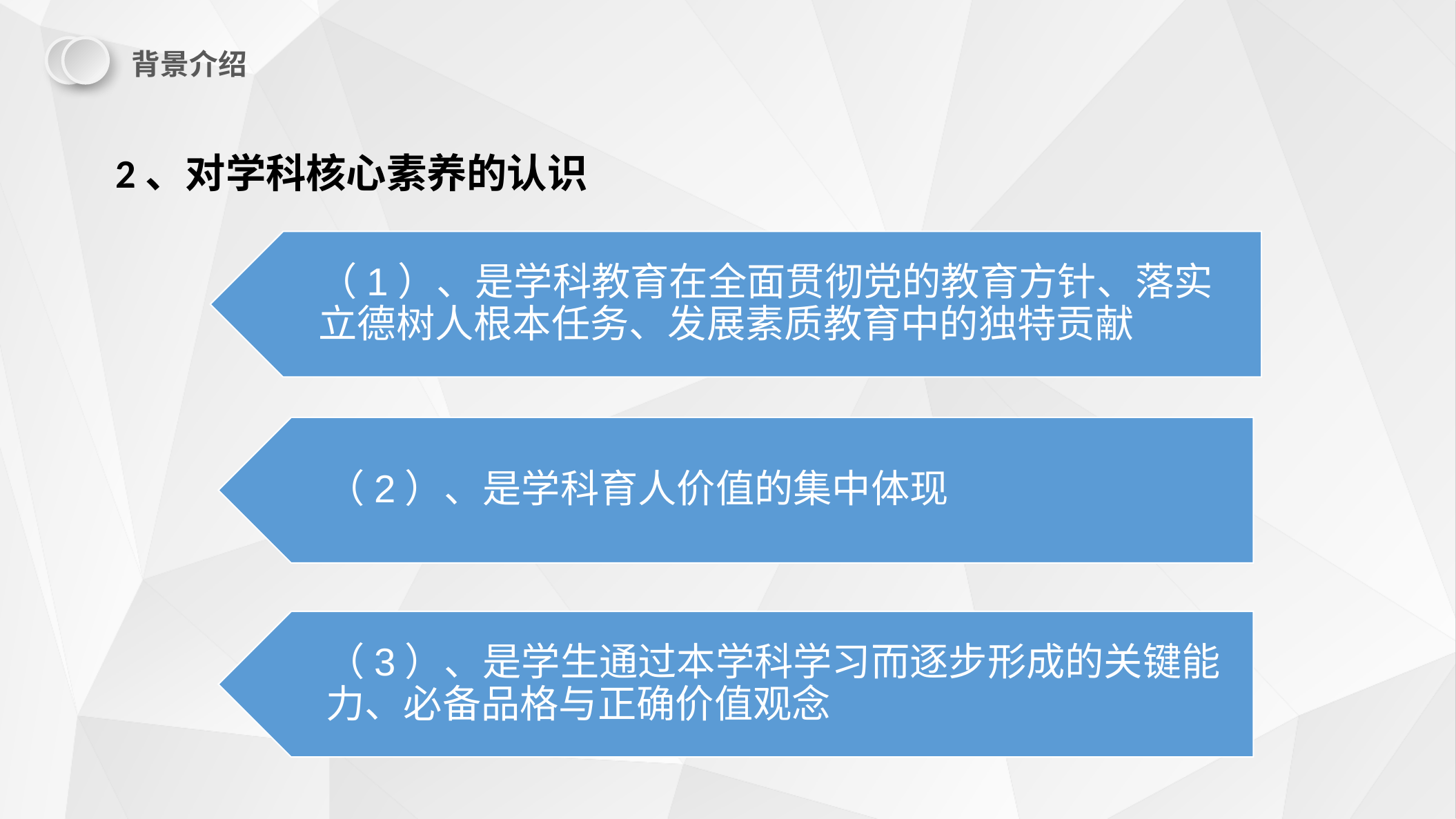

背景介绍
2、对学科核心素养的认识

（1）、是学科教育在全面贯彻党的教育方针、落实立德树人根本任务、发展素质教育中的独特贡献

（2）、是学科育人价值的集中体现

（3）、是学生通过本学科学习而逐步形成的关键能力、必备品格与正确价值观念